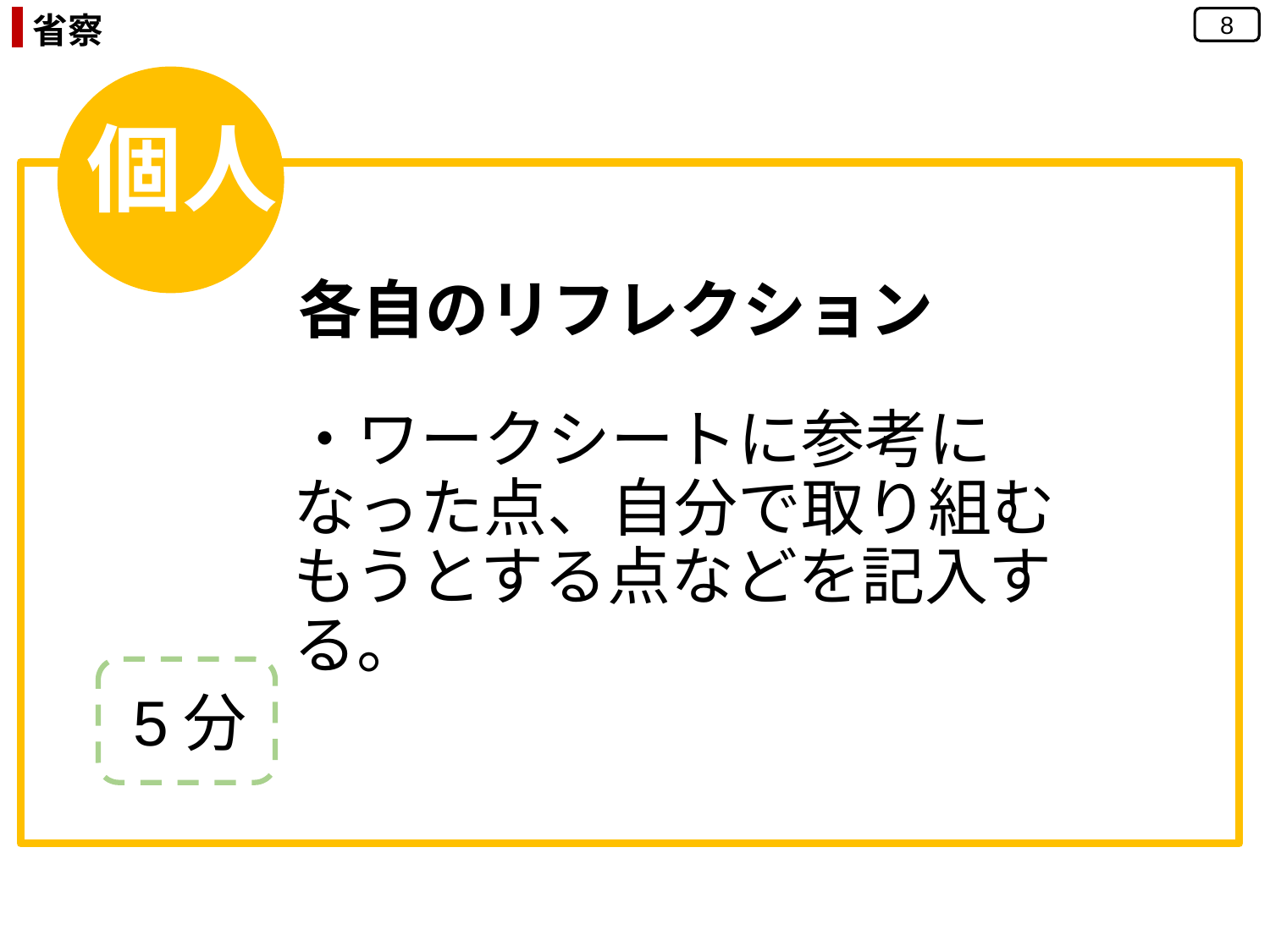

省察

8

個人

各自のリフレクション
・ワークシートに参考になった点、自分で取り組むもうとする点などを記入する。

5分